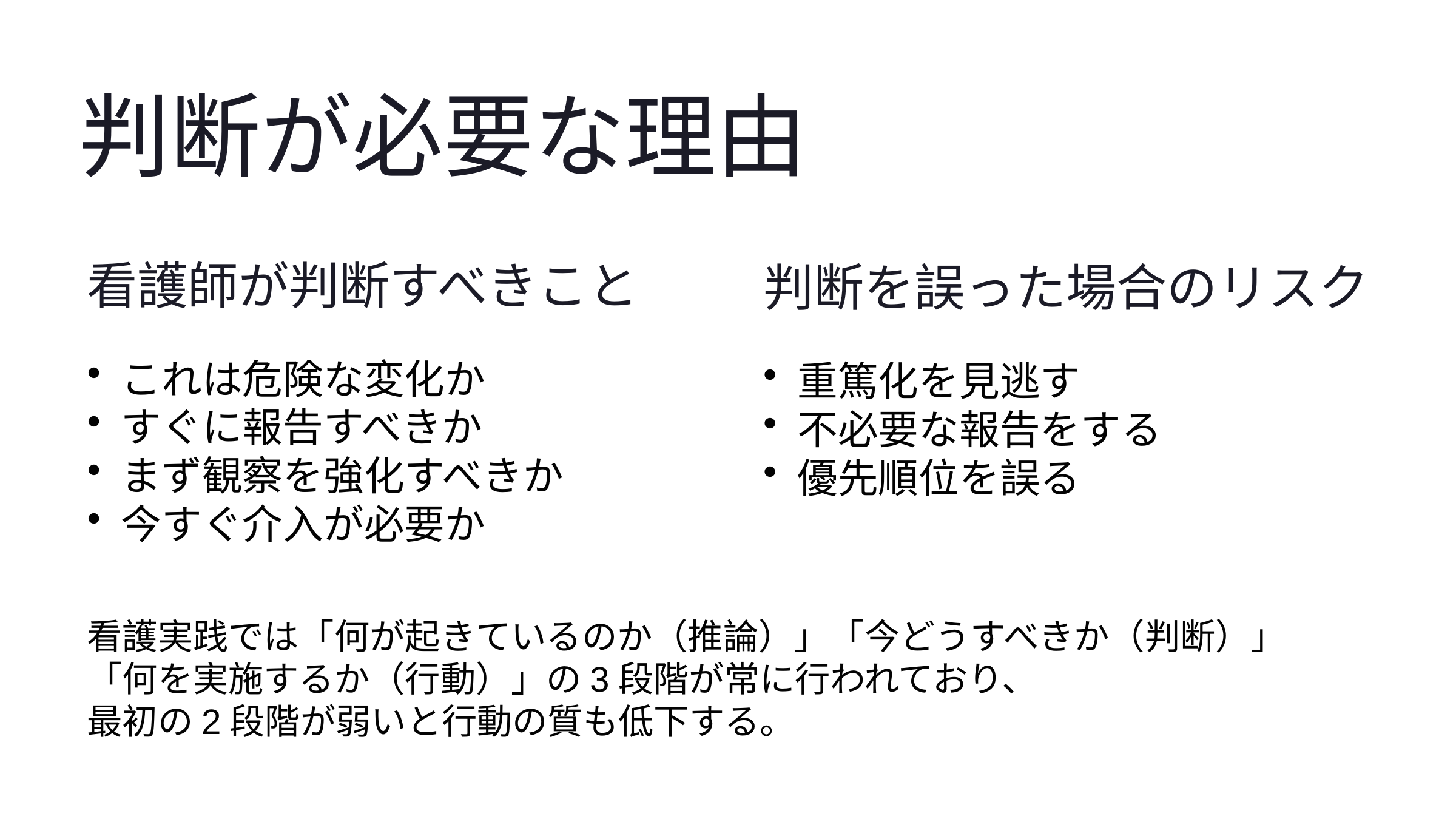

判断が必要な理由
看護師が判断すべきこと
判断を誤った場合のリスク
これは危険な変化か
すぐに報告すべきか
まず観察を強化すべきか
今すぐ介入が必要か
重篤化を見逃す
不必要な報告をする
優先順位を誤る
看護実践では「何が起きているのか（推論）」「今どうすべきか（判断）」
「何を実施するか（行動）」の3段階が常に行われており、
最初の2段階が弱いと行動の質も低下する。